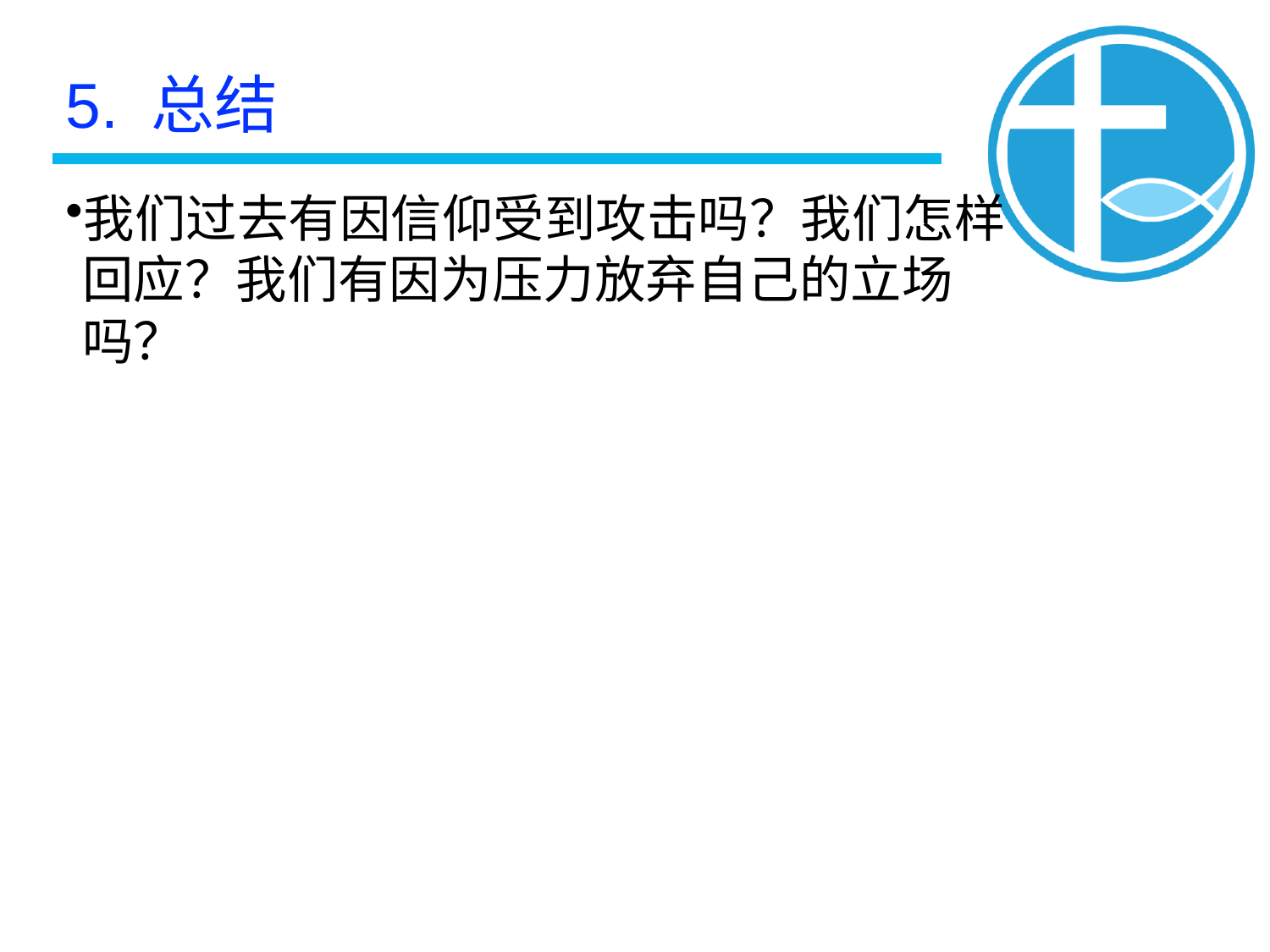

5. 总结
我们过去有因信仰受到攻击吗？我们怎样回应？我们有因为压力放弃自己的立场吗？